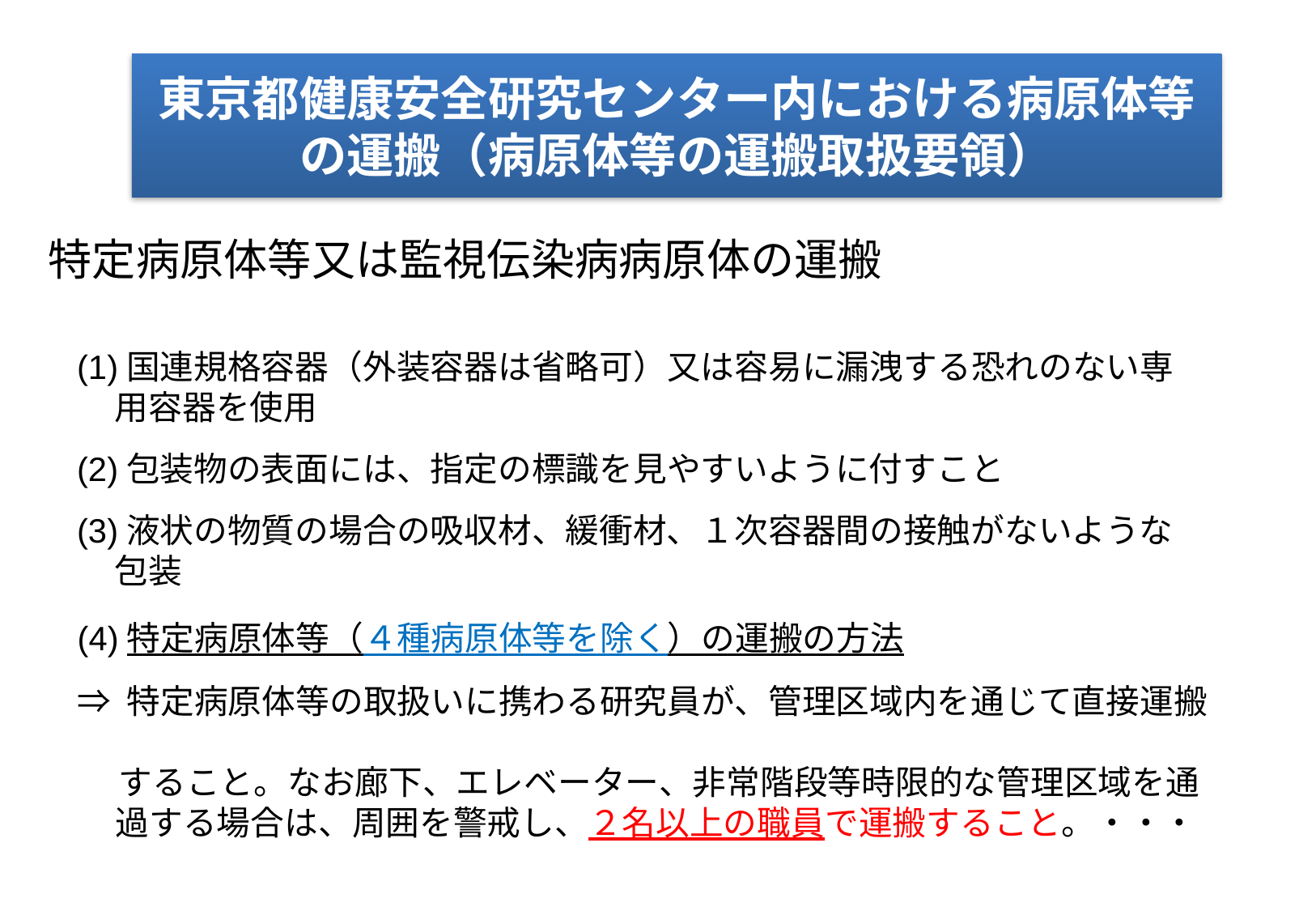

東京都健康安全研究センター内における病原体等の運搬（病原体等の運搬取扱要領）
特定病原体等又は監視伝染病病原体の運搬
(1)国連規格容器（外装容器は省略可）又は容易に漏洩する恐れのない専
    用容器を使用

(2)包装物の表面には、指定の標識を見やすいように付すこと

(3)液状の物質の場合の吸収材、緩衝材、１次容器間の接触がないような
    包装
(4)特定病原体等（４種病原体等を除く）の運搬の方法

⇒ 特定病原体等の取扱いに携わる研究員が、管理区域内を通じて直接運搬
　 すること。なお廊下、エレベーター、非常階段等時限的な管理区域を通
    過する場合は、周囲を警戒し、２名以上の職員で運搬すること。・・・